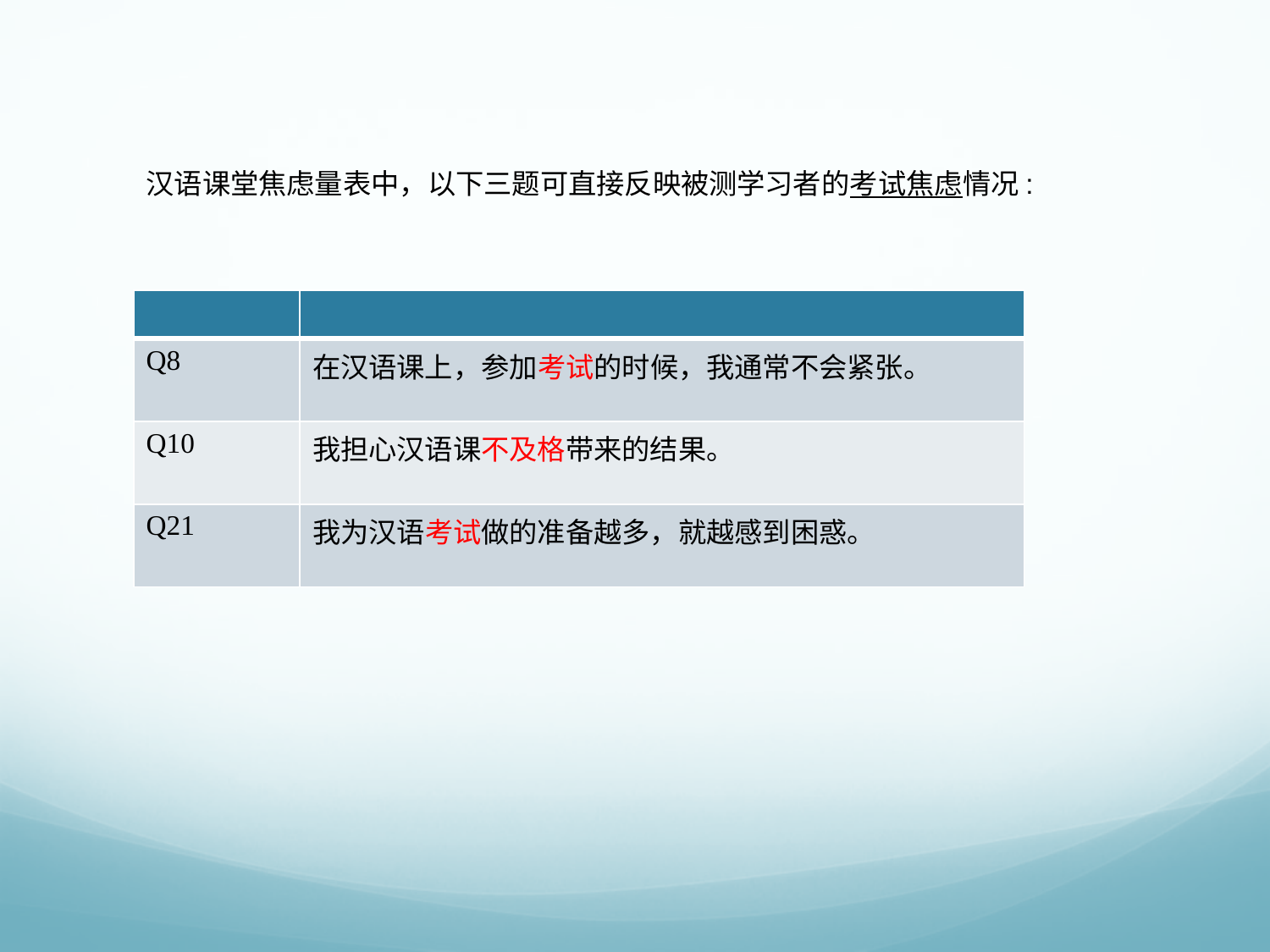

汉语课堂焦虑量表中，以下三题可直接反映被测学习者的考试焦虑情况:

|  |  |
| --- | --- |
| Q8 | 在汉语课上，参加考试的时候，我通常不会紧张。 |
| Q10 | 我担心汉语课不及格带来的结果。 |
| Q21 | 我为汉语考试做的准备越多，就越感到困惑。 |